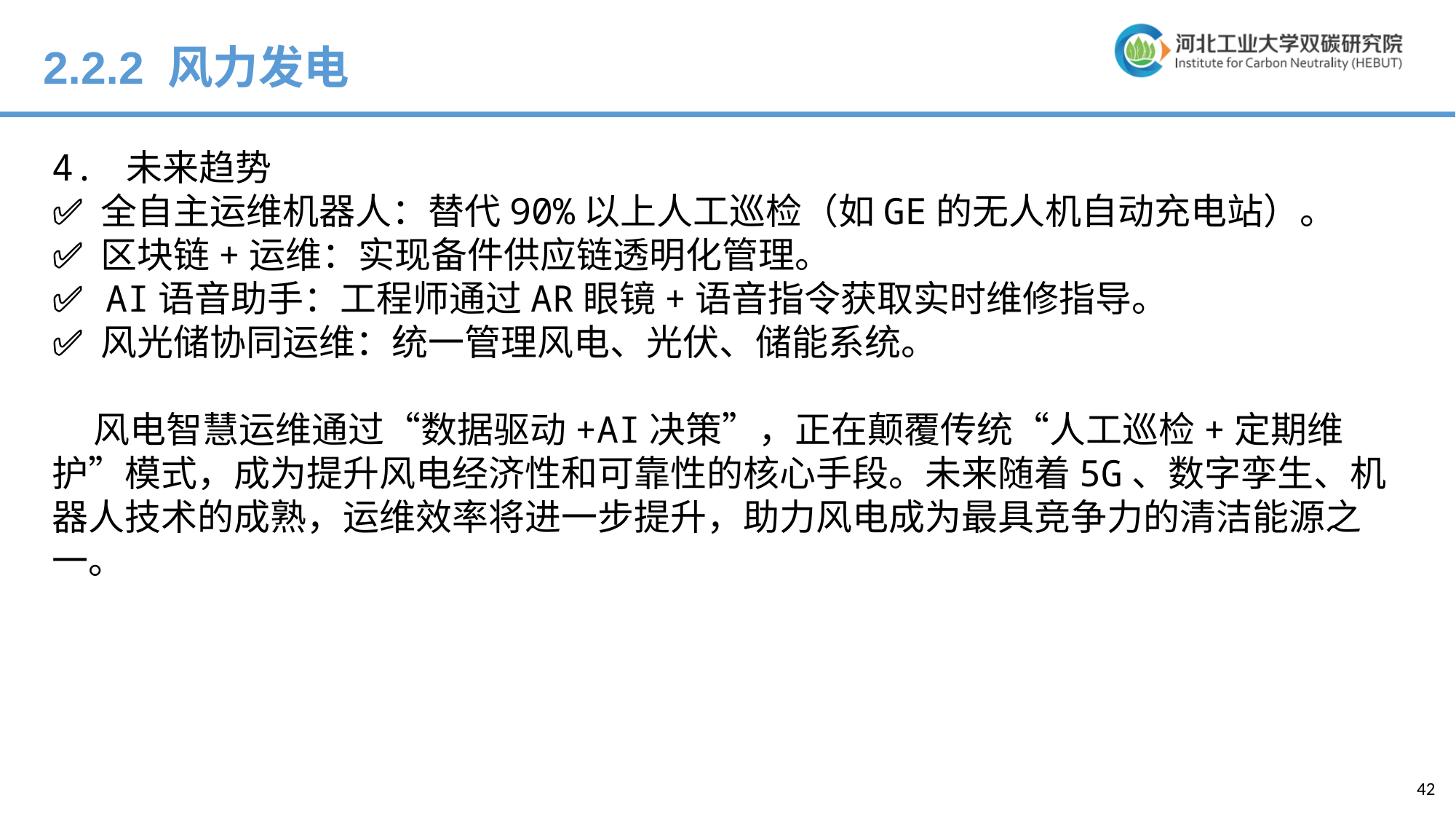

2.2.2 风力发电

4. 未来趋势
✅ 全自主运维机器人：替代90%以上人工巡检（如GE的无人机自动充电站）。
✅ 区块链+运维：实现备件供应链透明化管理。
✅ AI语音助手：工程师通过AR眼镜+语音指令获取实时维修指导。
✅ 风光储协同运维：统一管理风电、光伏、储能系统。

    风电智慧运维通过“数据驱动+AI决策”，正在颠覆传统“人工巡检+定期维护”模式，成为提升风电经济性和可靠性的核心手段。未来随着5G、数字孪生、机器人技术的成熟，运维效率将进一步提升，助力风电成为最具竞争力的清洁能源之一。
42